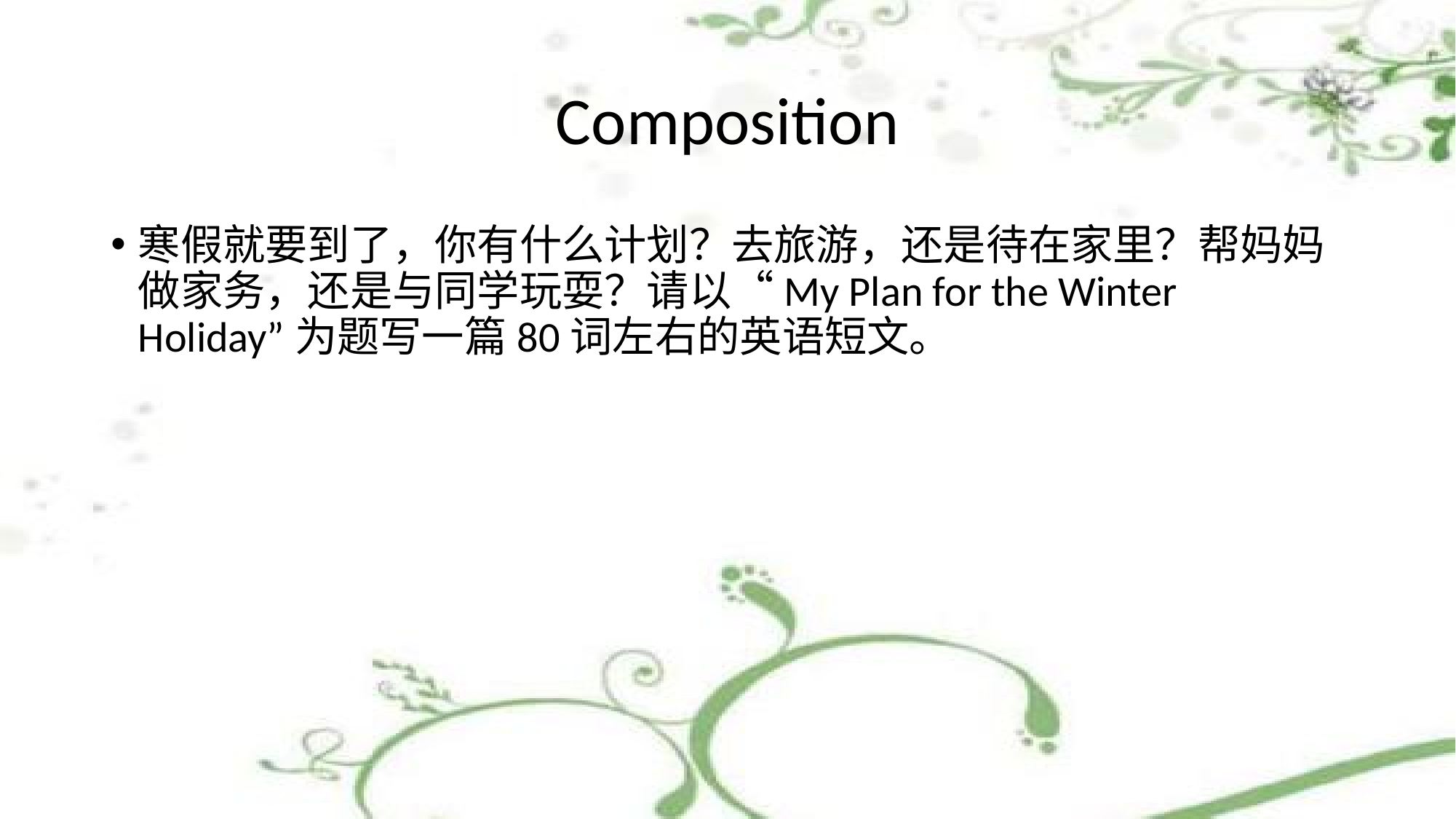

# Composition
寒假就要到了，你有什么计划？去旅游，还是待在家里？帮妈妈做家务，还是与同学玩耍？请以“My Plan for the Winter Holiday”为题写一篇80词左右的英语短文。